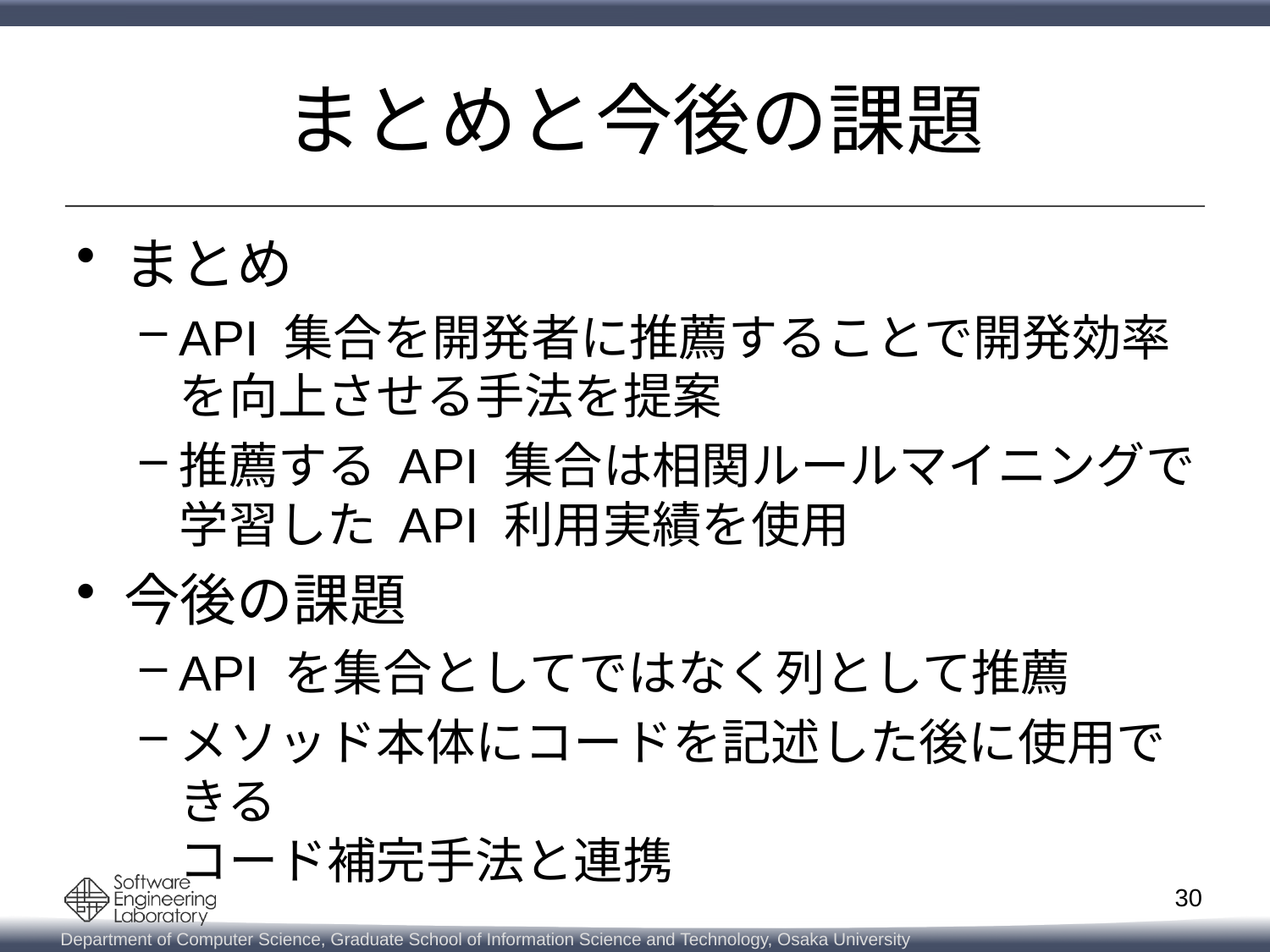

# まとめと今後の課題
まとめ
API 集合を開発者に推薦することで開発効率を向上させる手法を提案
推薦する API 集合は相関ルールマイニングで
学習した API 利用実績を使用
今後の課題
API を集合としてではなく列として推薦
メソッド本体にコードを記述した後に使用できる
コード補完手法と連携
30